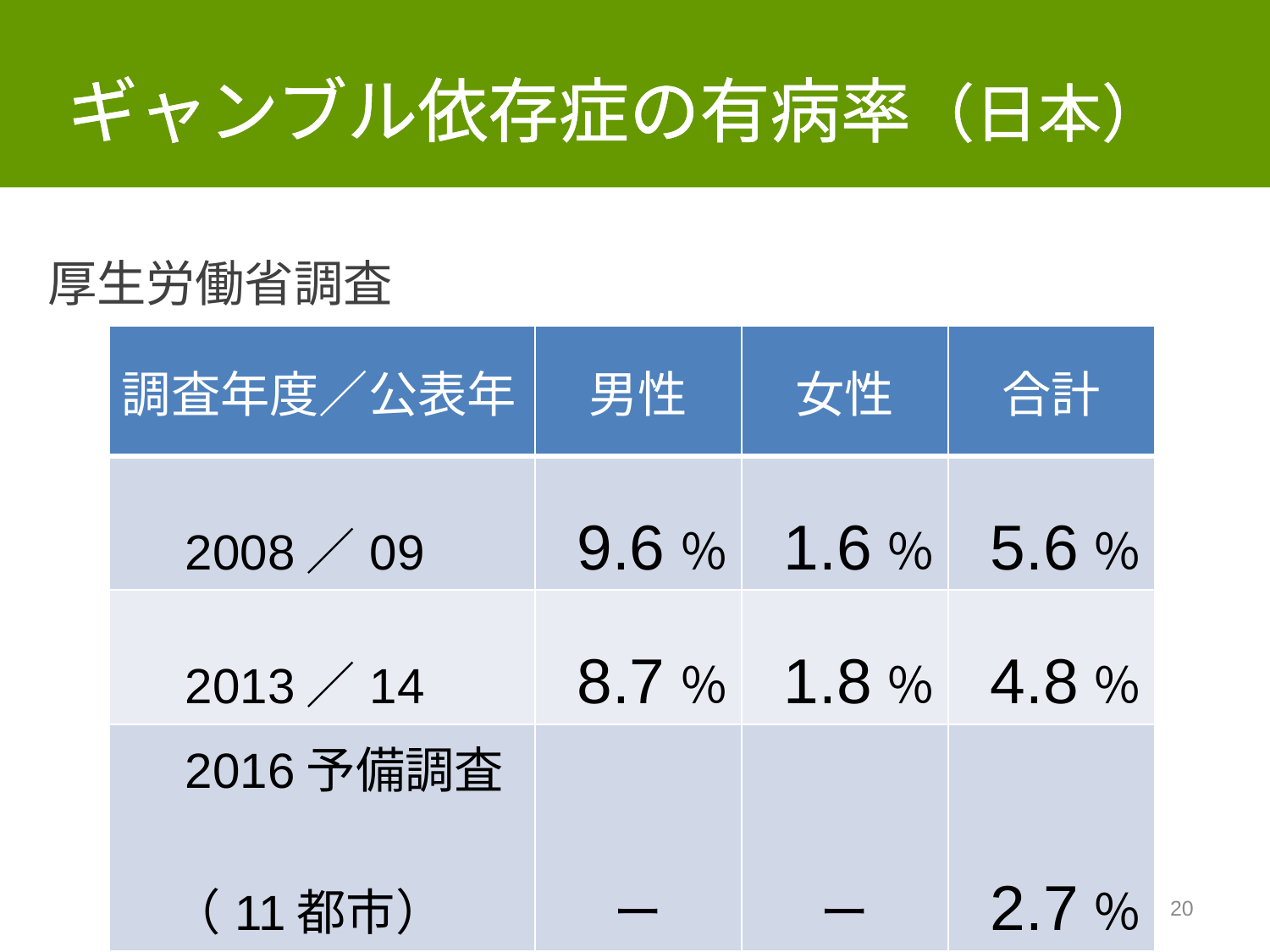

ギャンブル依存症の有病率（日本）
厚生労働省調査
| 調査年度／公表年 | 男性 | 女性 | 合計 |
| --- | --- | --- | --- |
| 2008／09 | 9.6％ | 1.6％ | 5.6％ |
| 2013／14 | 8.7％ | 1.8％ | 4.8％ |
| 2016予備調査　　 　（11都市） | ー | ー | 2.7％ |
20